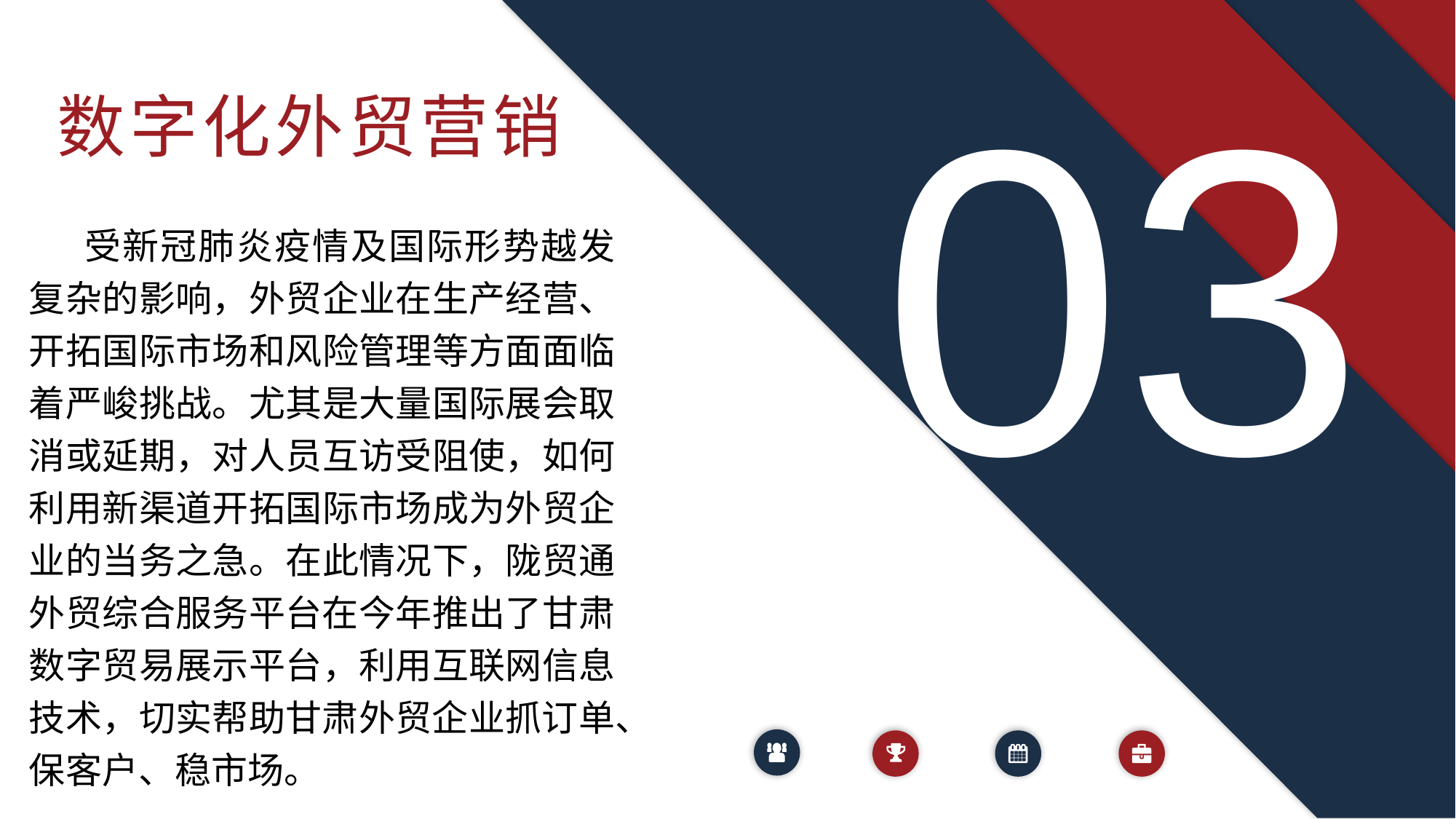

03
数字化外贸营销
     受新冠肺炎疫情及国际形势越发复杂的影响，外贸企业在生产经营、开拓国际市场和风险管理等方面面临着严峻挑战。尤其是大量国际展会取消或延期，对人员互访受阻使，如何利用新渠道开拓国际市场成为外贸企业的当务之急。在此情况下，陇贸通外贸综合服务平台在今年推出了甘肃数字贸易展示平台，利用互联网信息技术，切实帮助甘肃外贸企业抓订单、保客户、稳市场。
。